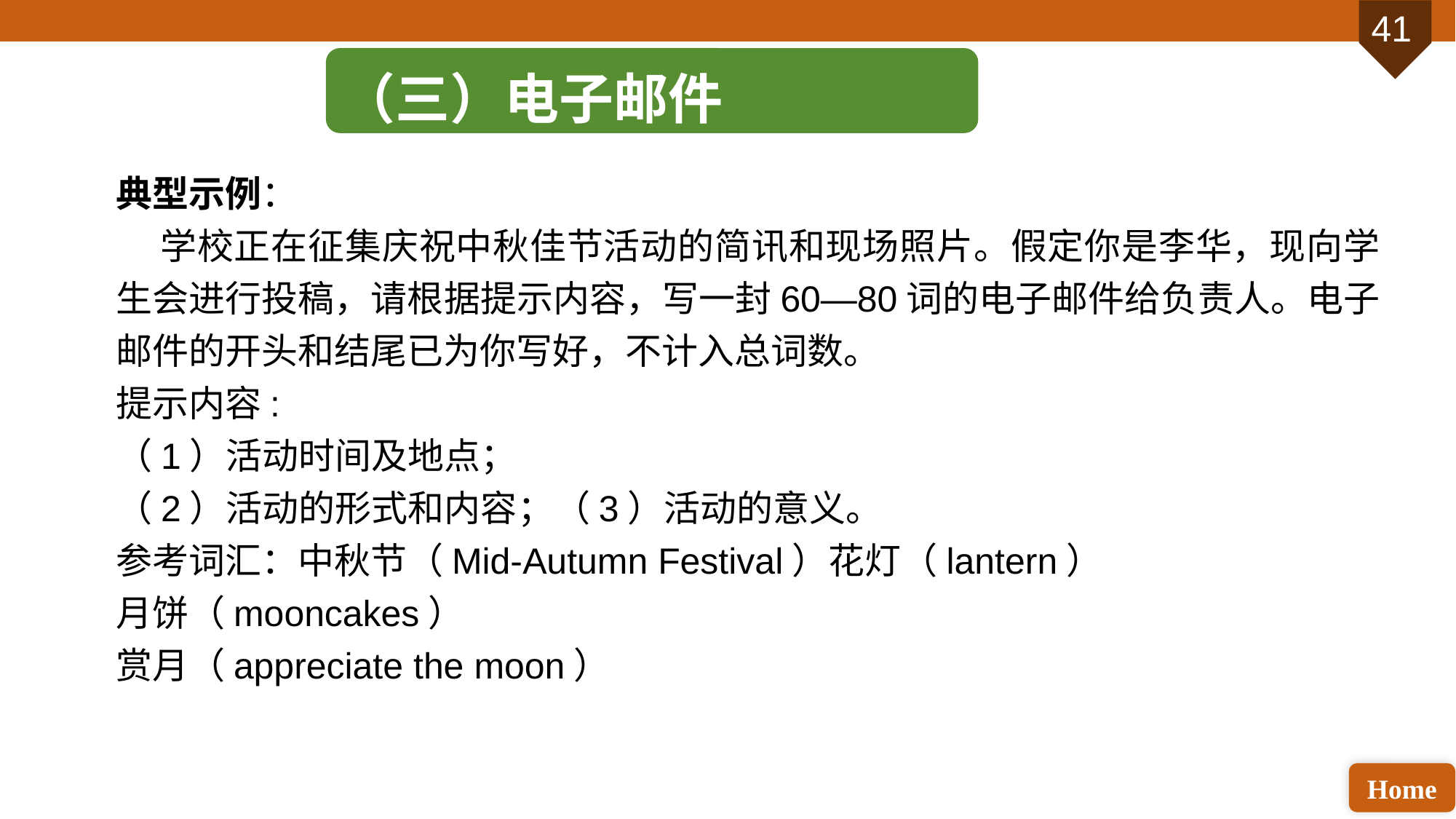

（三）电子邮件
典型示例：
    学校正在征集庆祝中秋佳节活动的简讯和现场照片。假定你是李华，现向学生会进行投稿，请根据提示内容，写一封60—80词的电子邮件给负责人。电子邮件的开头和结尾已为你写好，不计入总词数。
提示内容:
（1）活动时间及地点；
（2）活动的形式和内容；（3）活动的意义。
参考词汇：中秋节（Mid-Autumn Festival）花灯（lantern）
月饼（mooncakes）
赏月（appreciate the moon）